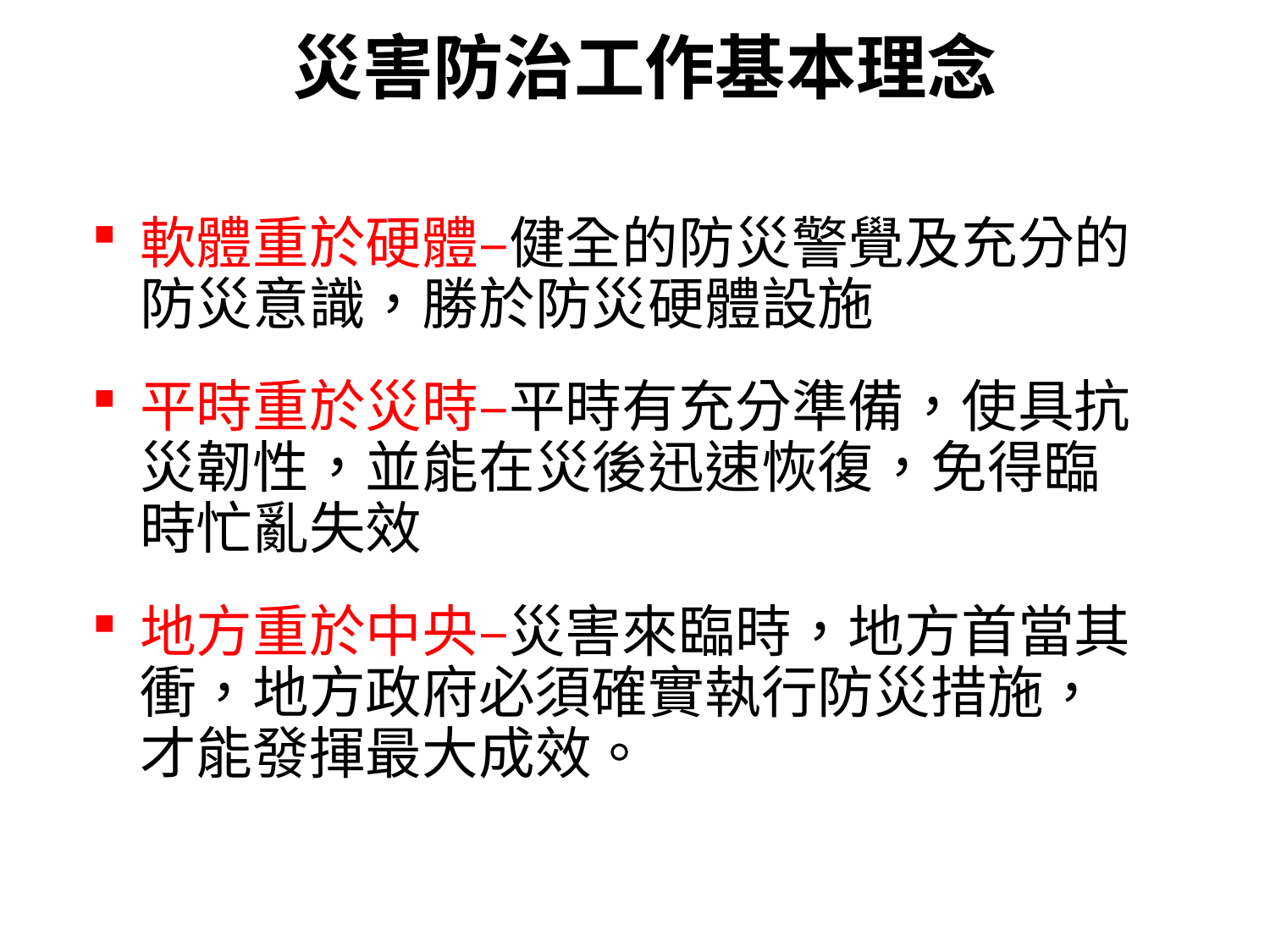

災害防治工作基本理念
軟體重於硬體–健全的防災警覺及充分的防災意識，勝於防災硬體設施
平時重於災時–平時有充分準備，使具抗災韌性，並能在災後迅速恢復，免得臨時忙亂失效
地方重於中央–災害來臨時，地方首當其衝，地方政府必須確實執行防災措施，才能發揮最大成效。